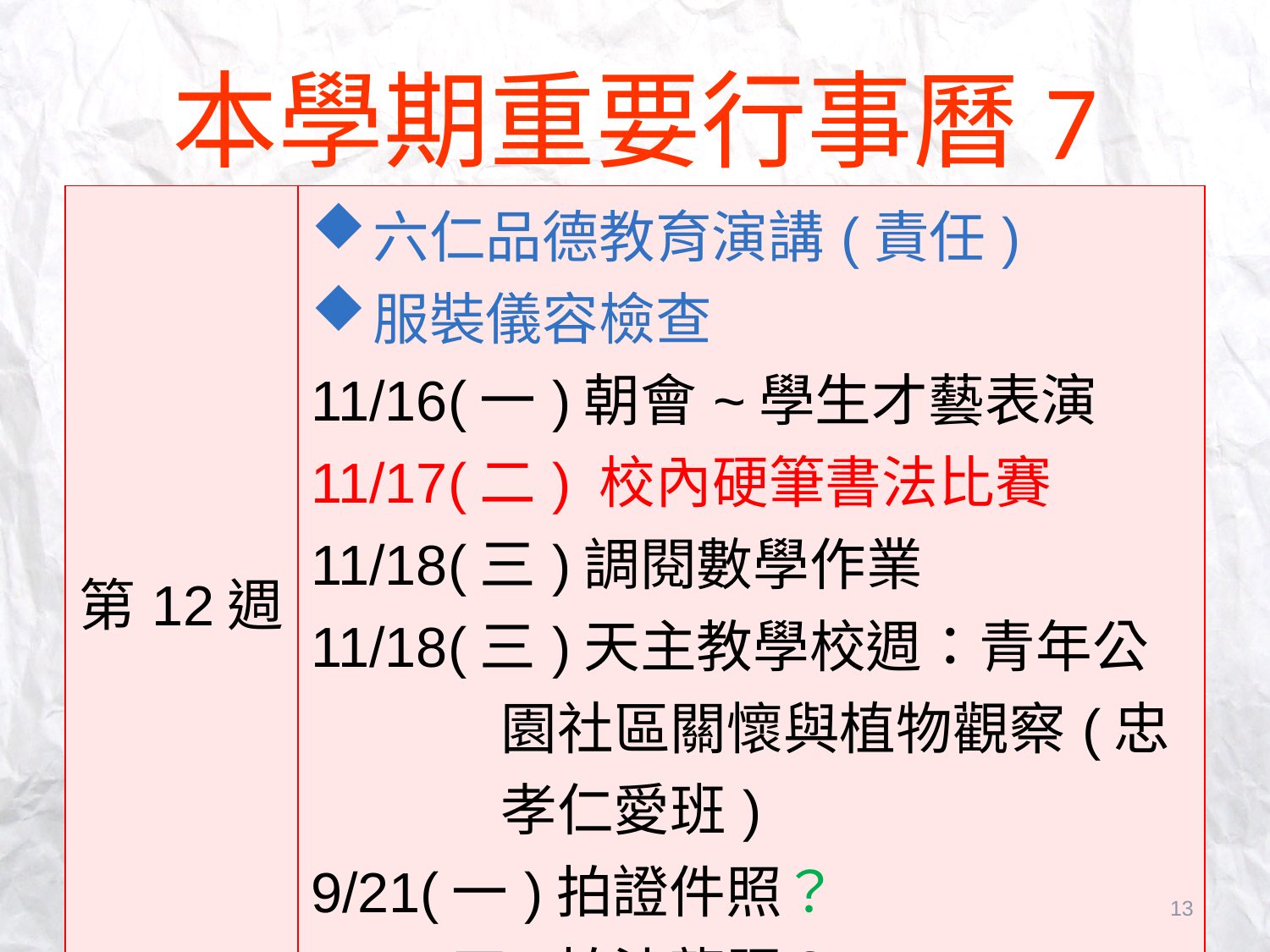

# 本學期重要行事曆7
| 第12週 | 六仁品德教育演講(責任) 服裝儀容檢查 11/16(一)朝會~學生才藝表演 11/17(二) 校內硬筆書法比賽 11/18(三)調閱數學作業 11/18(三)天主教學校週：青年公園社區關懷與植物觀察(忠孝仁愛班) 9/21(一)拍證件照？ 10/8(四)拍沙龍照？ |
| --- | --- |
13